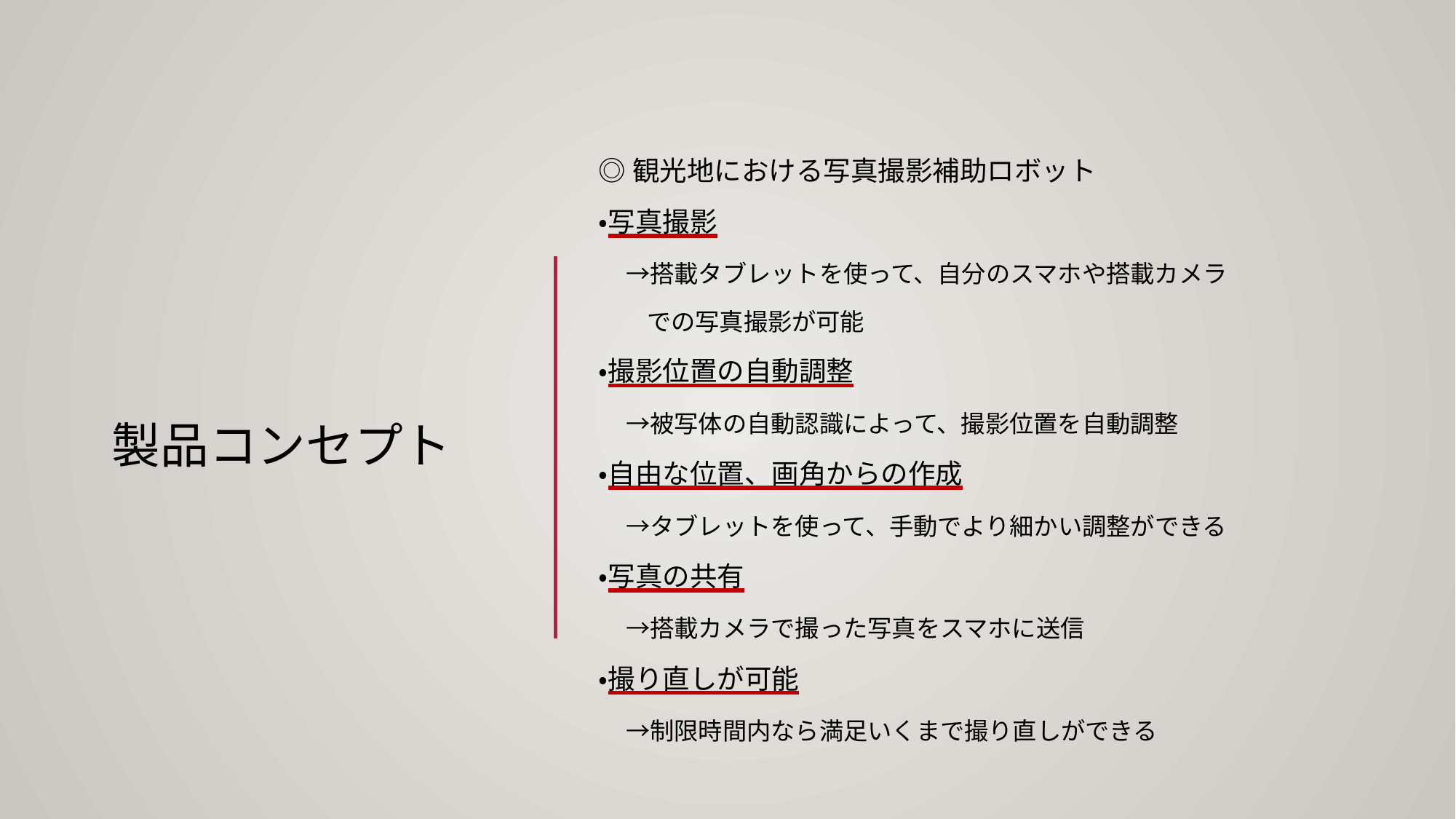

# 製品コンセプト
◎観光地における写真撮影補助ロボット
・写真撮影
　→搭載タブレットを使って、自分のスマホや搭載カメラ
　　での写真撮影が可能
・撮影位置の自動調整
　→被写体の自動認識によって、撮影位置を自動調整
・自由な位置、画角からの作成
　→タブレットを使って、手動でより細かい調整ができる
・写真の共有
　→搭載カメラで撮った写真をスマホに送信
・撮り直しが可能
　→制限時間内なら満足いくまで撮り直しができる